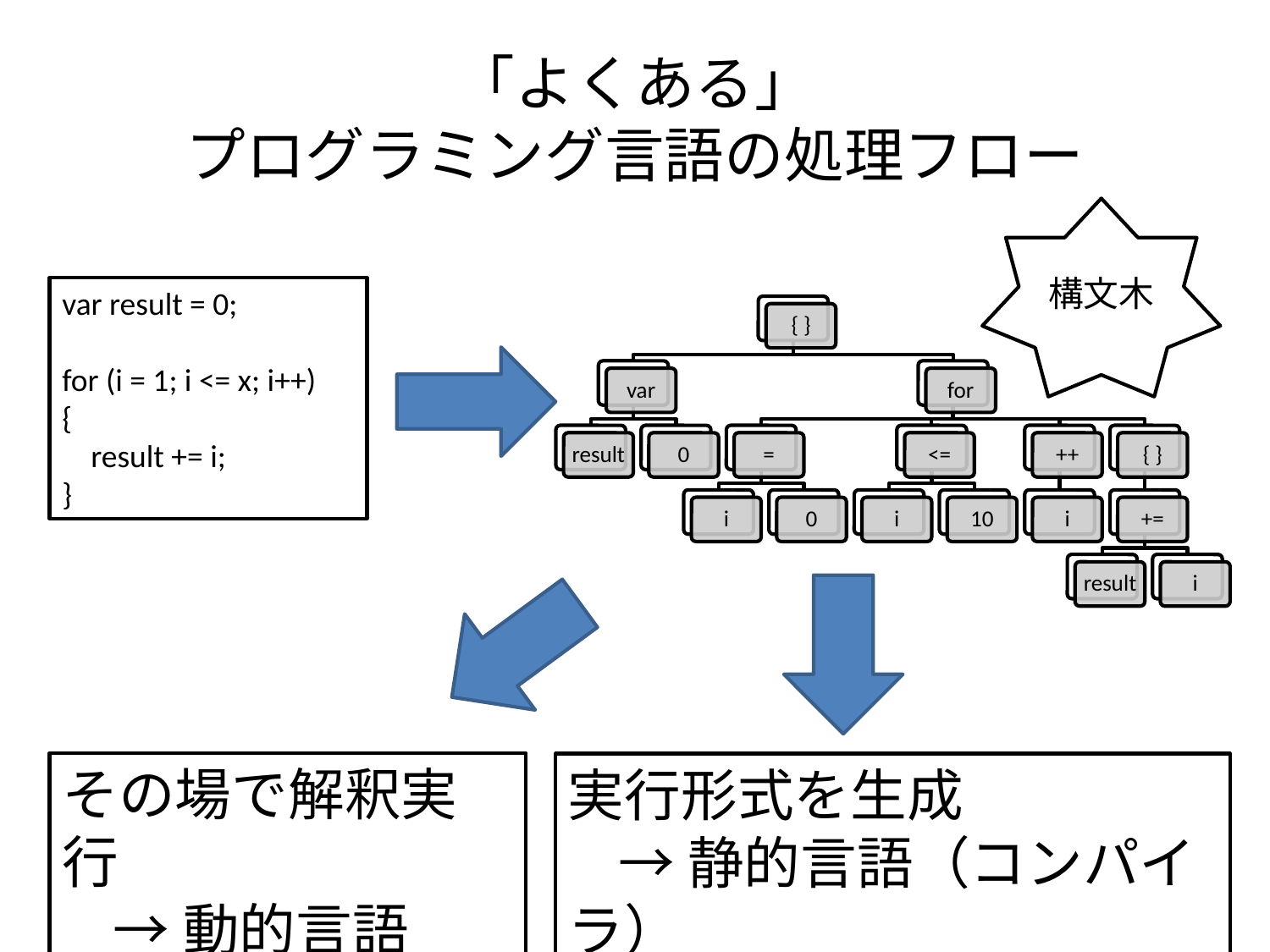

# 「よくある」 プログラミング言語の処理フロー
構文木
{ }
var
result
0
for
=
i
0
<=
i
10
++
i
{ }
+=
result
i
var result = 0;

for (i = 1; i <= x; i++)
{
    result += i;
}

その場で解釈実行
    →動的言語
実行形式を生成
    → 静的言語（コンパイラ）